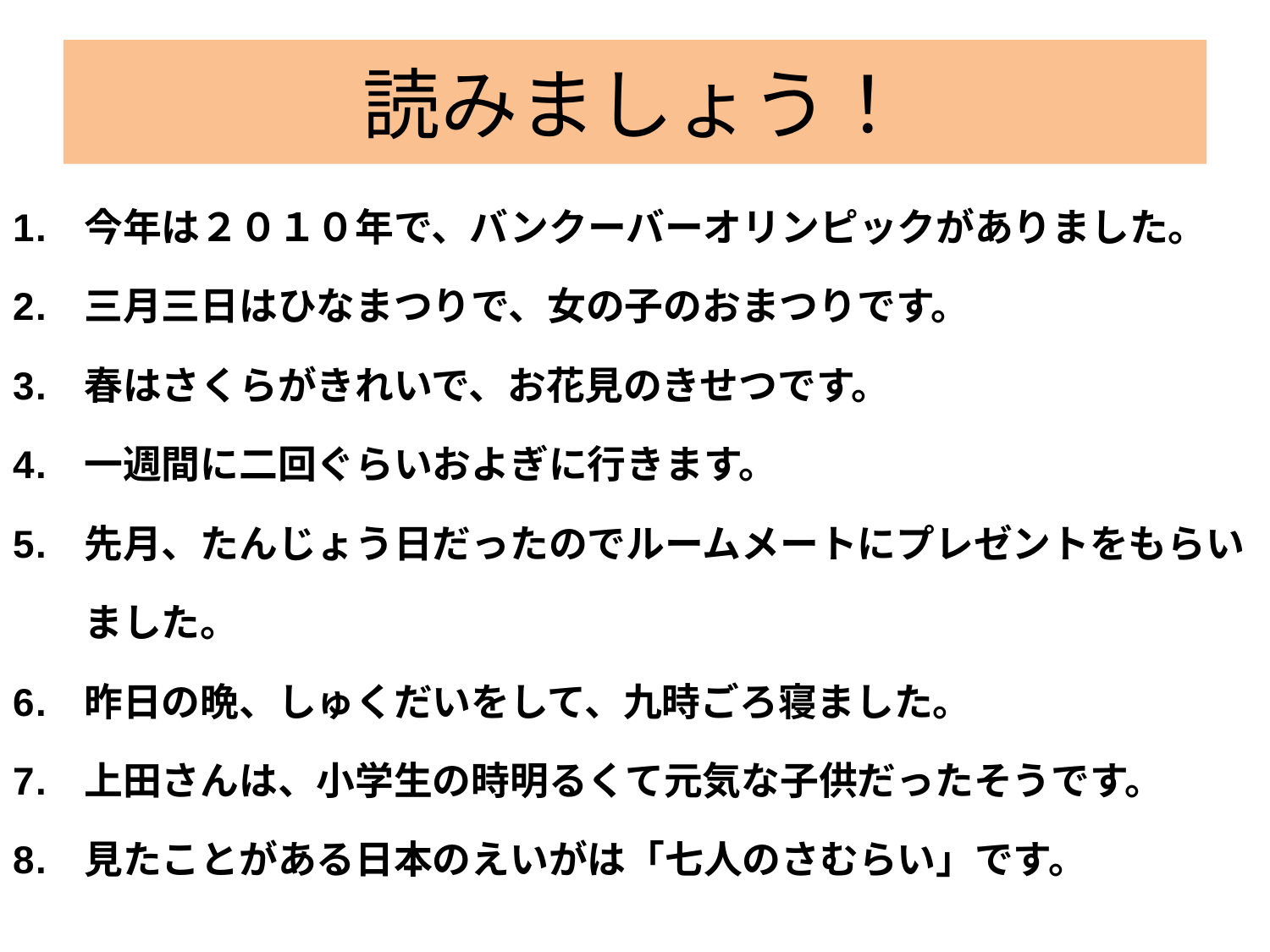

# 読みましょう！
今年は２０１０年で、バンクーバーオリンピックがありました。
三月三日はひなまつりで、女の子のおまつりです。
春はさくらがきれいで、お花見のきせつです。
一週間に二回ぐらいおよぎに行きます。
先月、たんじょう日だったのでルームメートにプレゼントをもらいました。
昨日の晩、しゅくだいをして、九時ごろ寝ました。
上田さんは、小学生の時明るくて元気な子供だったそうです。
見たことがある日本のえいがは「七人のさむらい」です。